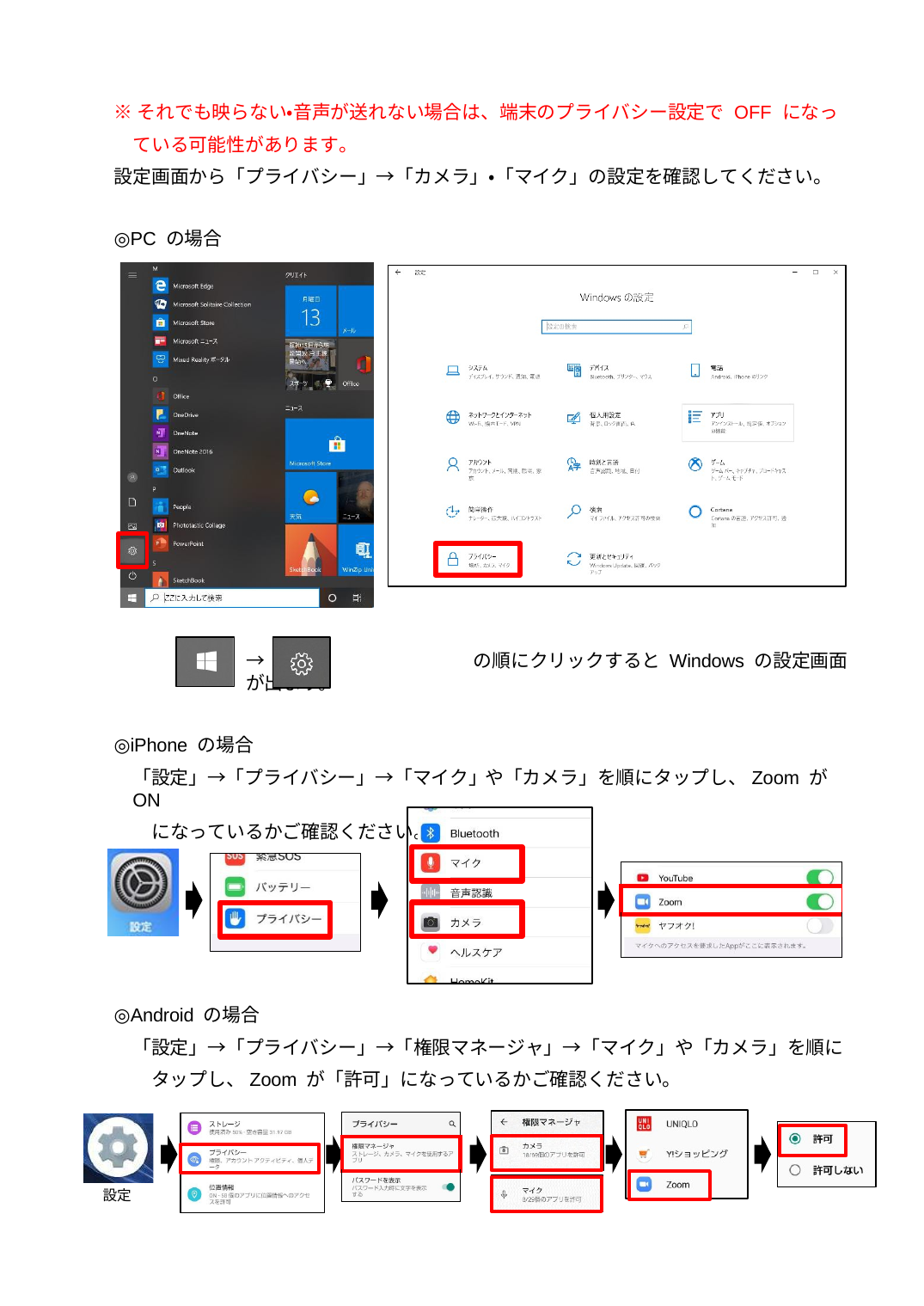

※それでも映らない・音声が送れない場合は、端末のプライバシー設定で OFF になっ ている可能性があります。
設定画面から「プライバシー」→「カメラ」・「マイク」の設定を確認してください。

◎PC の場合

→	の順にクリックするとWindows の設定画面が出ます。

◎iPhone の場合
「設定」→「プライバシー」→「マイク」や「カメラ」を順にタップし、Zoom が ON
になっているかご確認ください。

|  |
| --- |
|  |
|  |

◎Android の場合
「設定」→「プライバシー」→「権限マネージャ」→「マイク」や「カメラ」を順に タップし、Zoom が「許可」になっているかご確認ください。

|  |
| --- |
|  |
|  |

設定